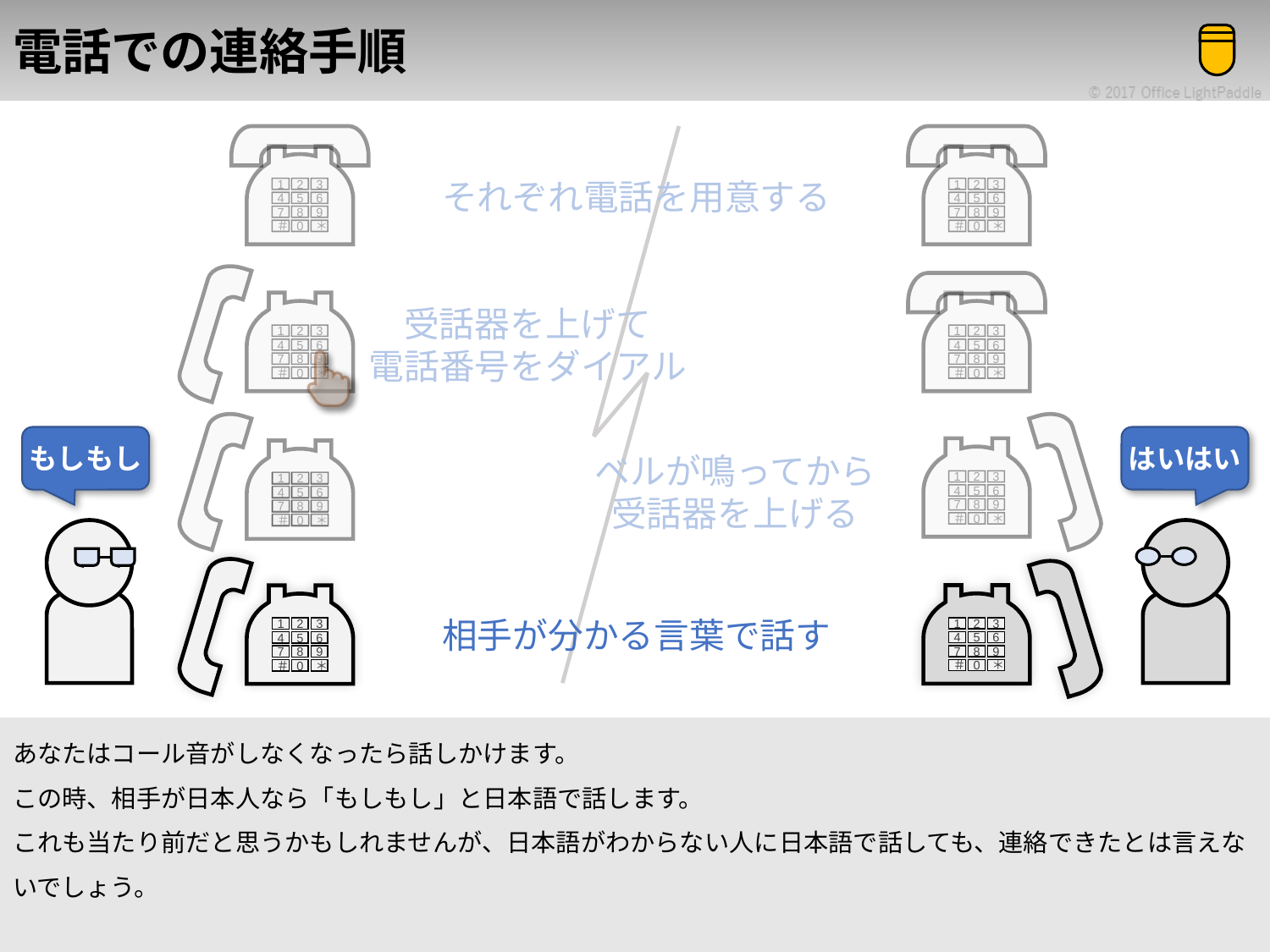

# 電話での連絡手順

1
2
3
4
5
6
7
8
9
＃
0
＊

1
2
3
4
5
6
7
8
9
＃
0
＊
それぞれ電話を用意する

1
2
3
4
5
6
7
8
9
＃
0
＊

受話器を上げて
電話番号をダイアル

1
2
3
4
5
6
7
8
9
＃
0
＊

1
2
3
4
5
6
7
8
9
＃
0
＊
もしもし
はいはい

ベルが鳴ってから
受話器を上げる

1
2
3
4
5
6
7
8
9
＃
0
＊
1
2
3
4
5
6
7
8
9
＃
0
＊

1
2
3
4
5
6
7
8
9
＃
0
＊

1
2
3
4
5
6
7
8
9
＃
0
＊
相手が分かる言葉で話す
あなたはコール音がしなくなったら話しかけます。
この時、相手が日本人なら「もしもし」と日本語で話します。
これも当たり前だと思うかもしれませんが、日本語がわからない人に日本語で話しても、連絡できたとは言えないでしょう。